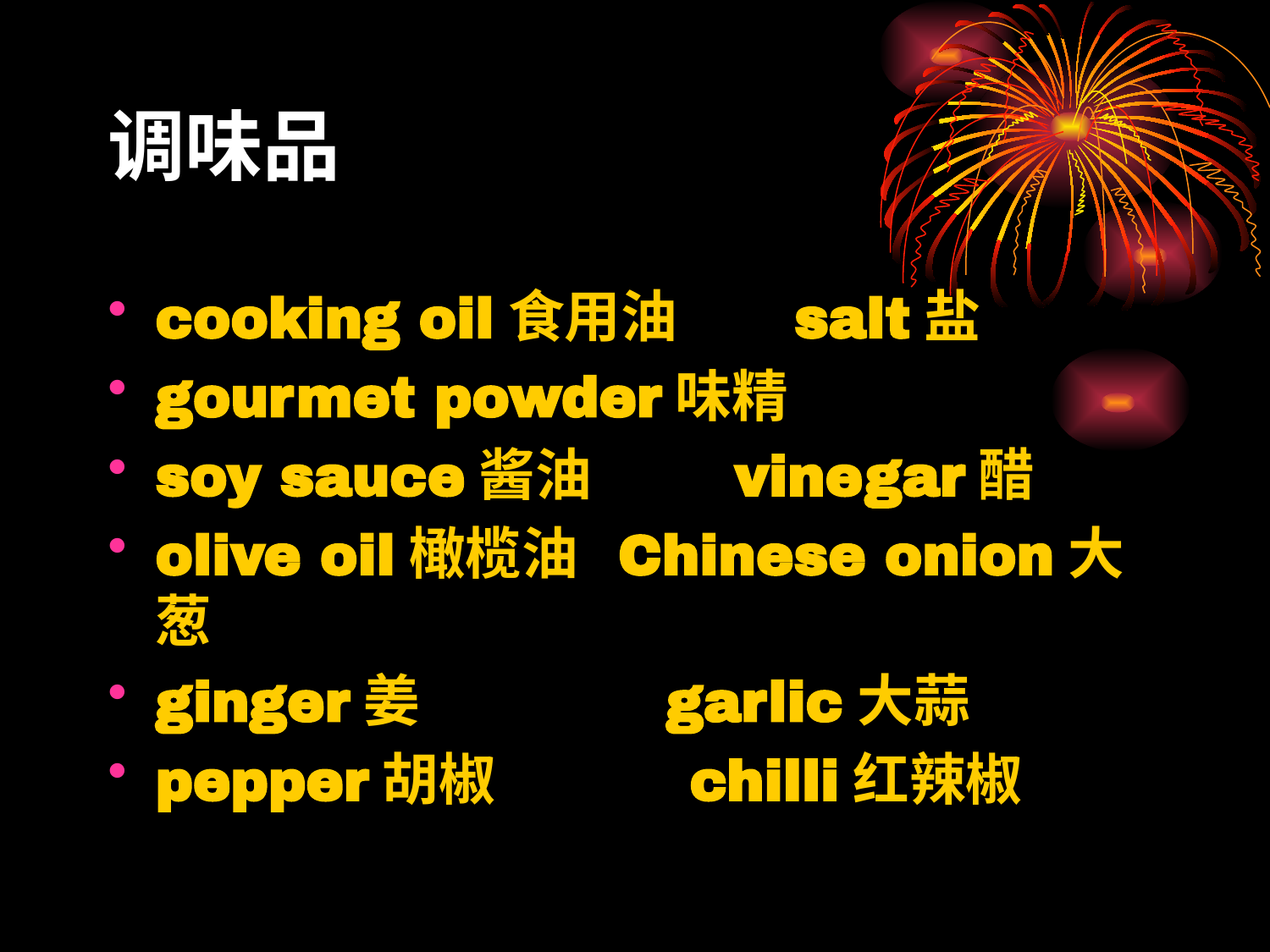

调味品
cooking oil食用油        salt盐
gourmet powder味精
soy sauce酱油          vinegar醋
olive oil橄榄油  Chinese onion大葱
ginger姜                  garlic大蒜
pepper胡椒              chilli红辣椒